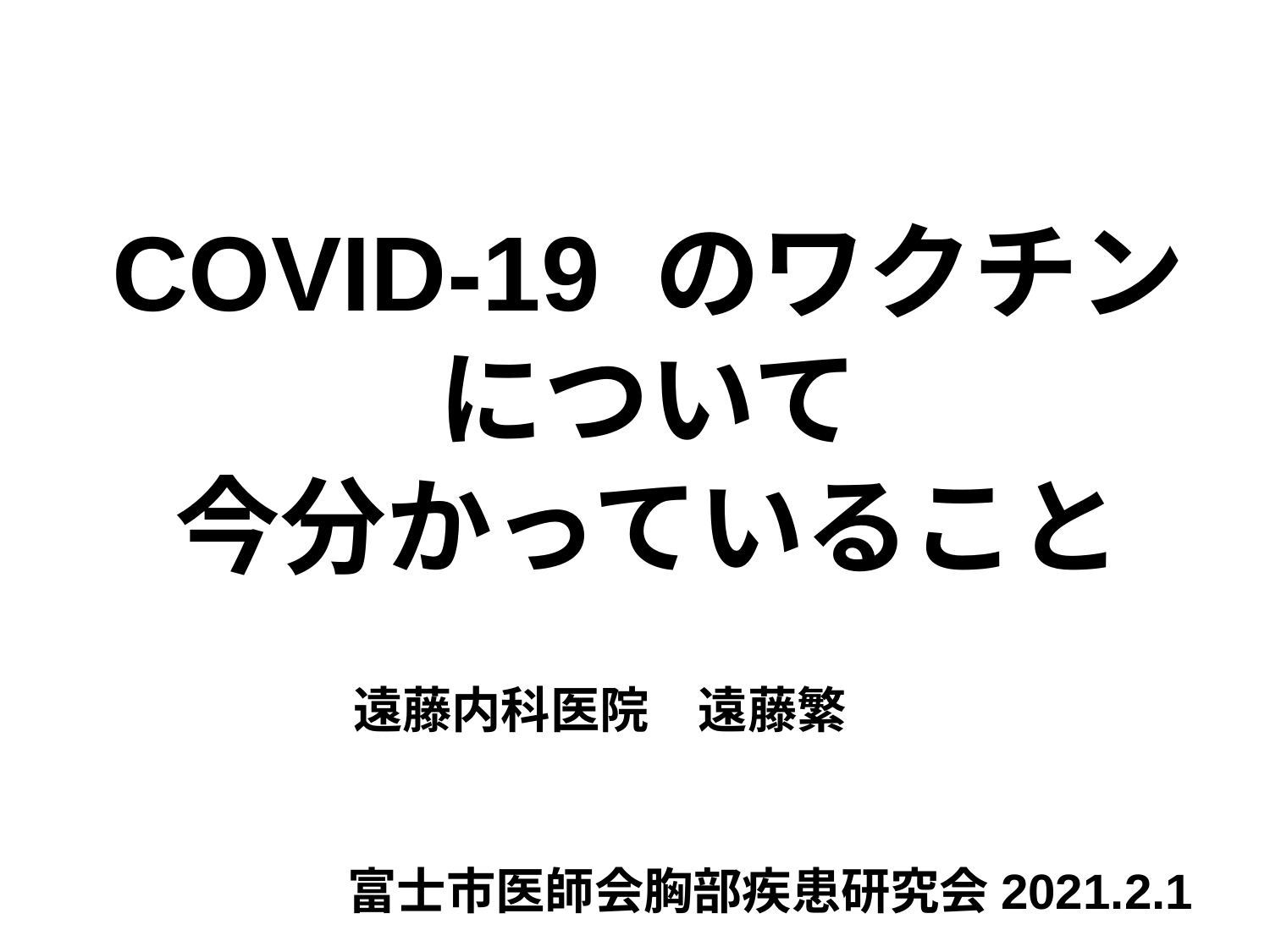

COVID-19 のワクチン
について
今分かっていること
遠藤内科医院　遠藤繁
富士市医師会胸部疾患研究会2021.2.1